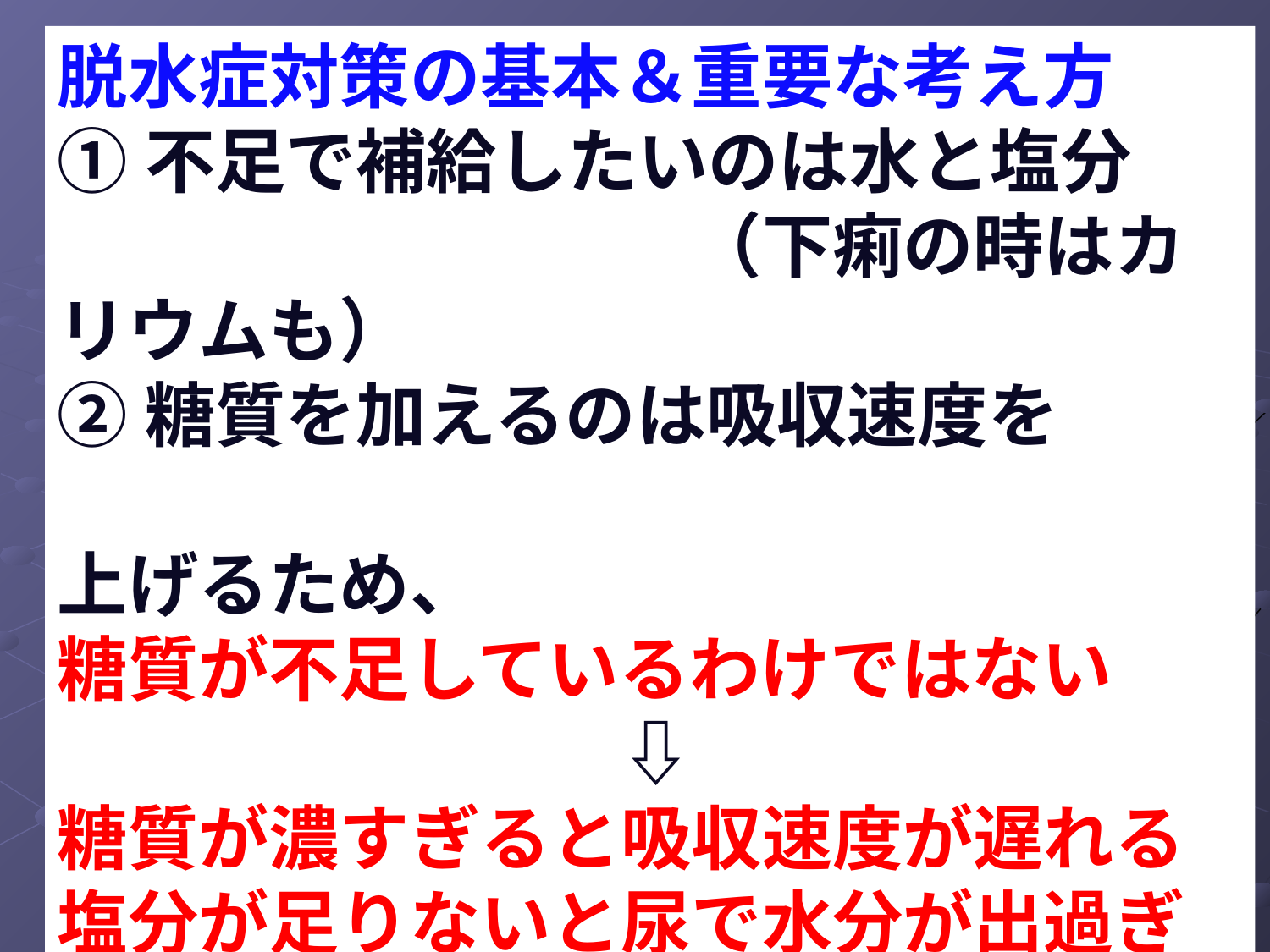

脱水症対策の基本＆重要な考え方
①不足で補給したいのは水と塩分
　　　　　　　　　（下痢の時はカリウムも）
②糖質を加えるのは吸収速度を
　　　　　　　　　　　　　　　　上げるため、
糖質が不足しているわけではない
　　　　　　　　⇩
糖質が濃すぎると吸収速度が遅れる
塩分が足りないと尿で水分が出過ぎる
どちらも脱水対策にマイナス効果となる